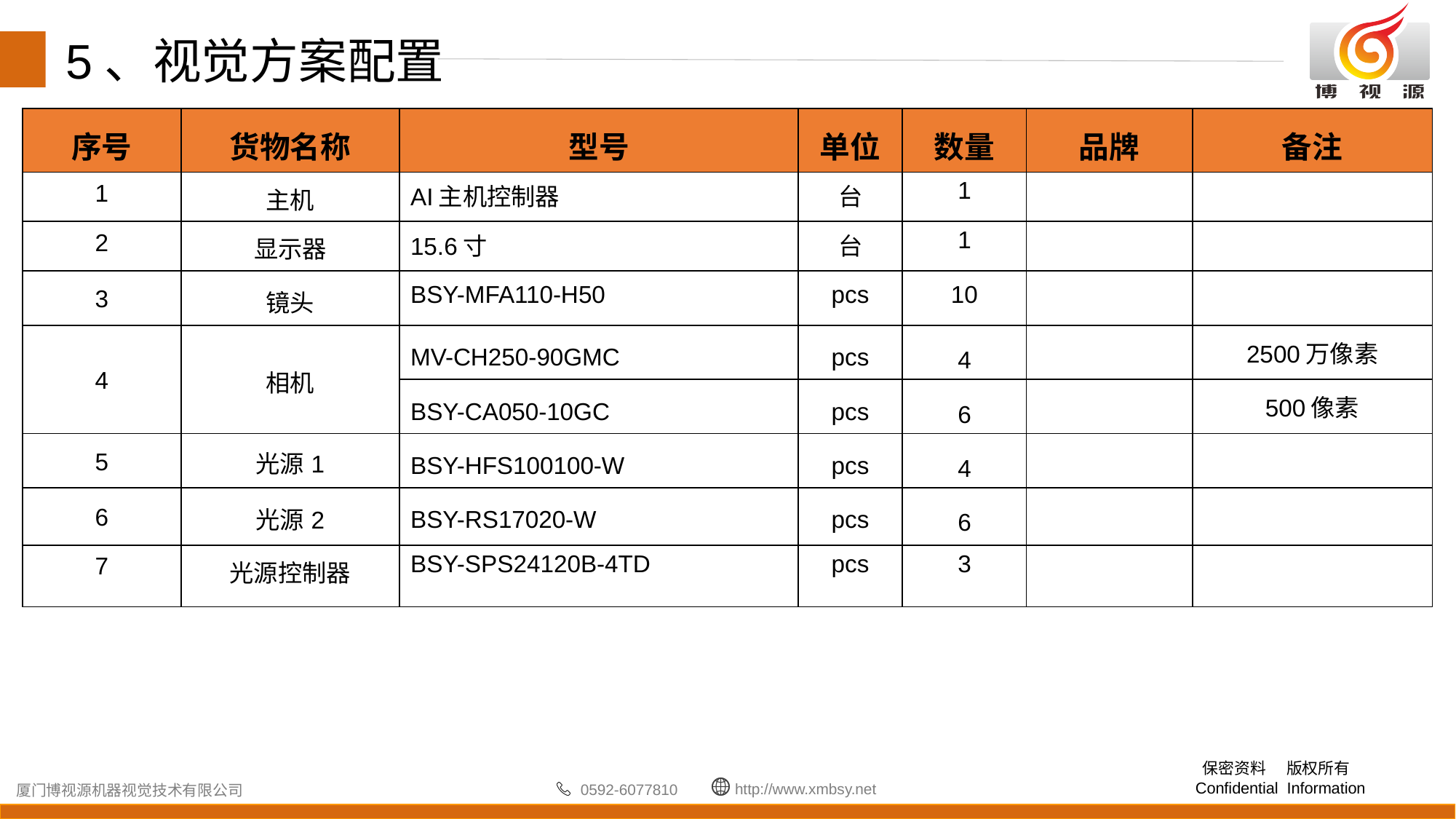

5、视觉方案配置
| 序号 | 货物名称 | 型号 | 单位 | 数量 | 品牌 | 备注 |
| --- | --- | --- | --- | --- | --- | --- |
| 1 | 主机 | AI主机控制器 | 台 | 1 |  |  |
| 2 | 显示器 | 15.6寸 | 台 | 1 |  |  |
| 3 | 镜头 | BSY-MFA110-H50 | pcs | 10 |  |  |
| 4 | 相机 | MV-CH250-90GMC | pcs | 4 |  | 2500万像素 |
|  |  | BSY-CA050-10GC | pcs | 6 |  | 500像素 |
| 5 | 光源1 | BSY-HFS100100-W | pcs | 4 |  |  |
| 6 | 光源2 | BSY-RS17020-W | pcs | 6 |  |  |
| 7 | 光源控制器 | BSY-SPS24120B-4TD | pcs | 3 |  |  |